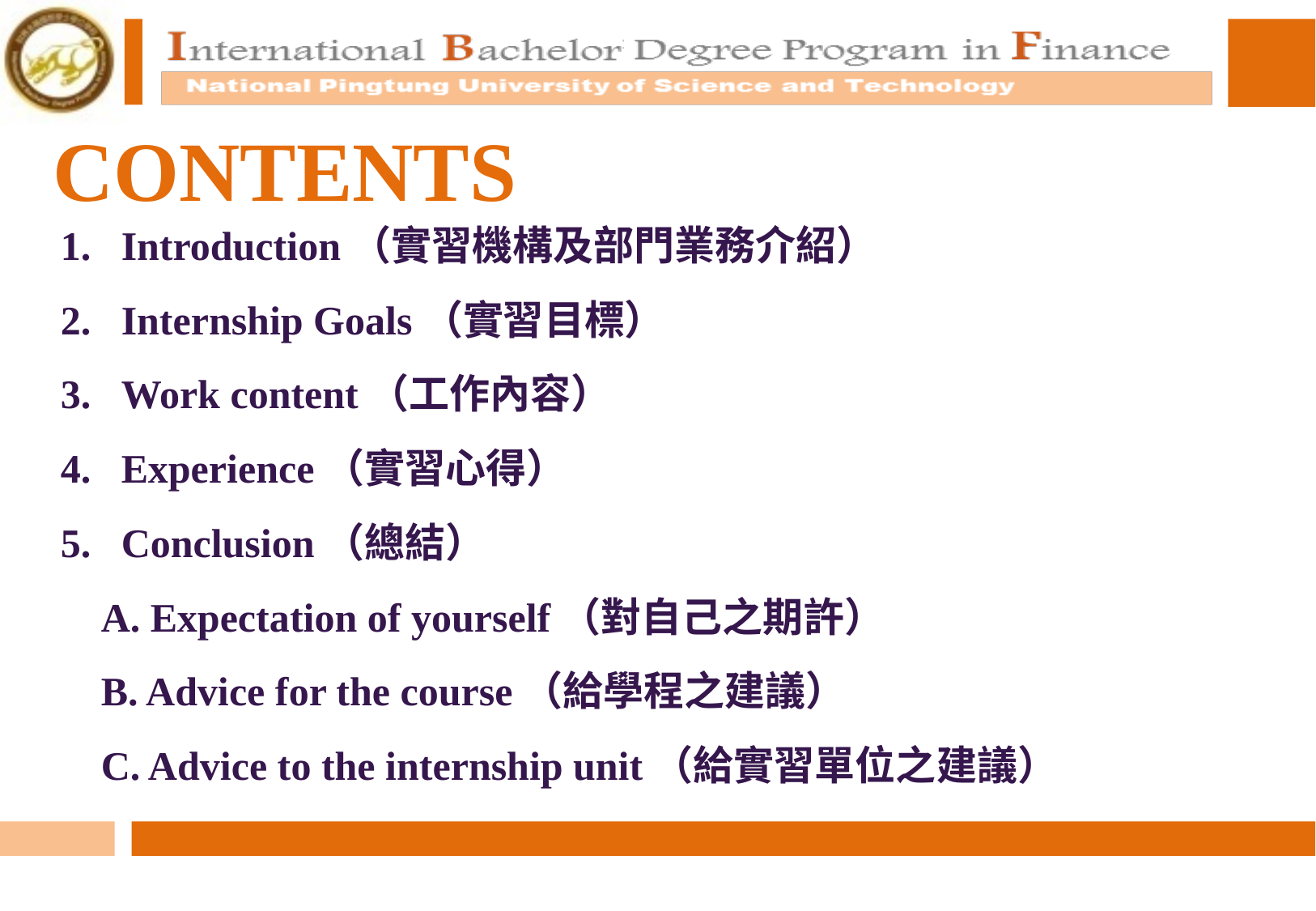

CONTENTS
Introduction（實習機構及部門業務介紹）
Internship Goals（實習目標）
Work content（工作內容）
Experience（實習心得）
Conclusion（總結）
    A. Expectation of yourself（對自己之期許）
    B. Advice for the course（給學程之建議）
    C. Advice to the internship unit（給實習單位之建議）